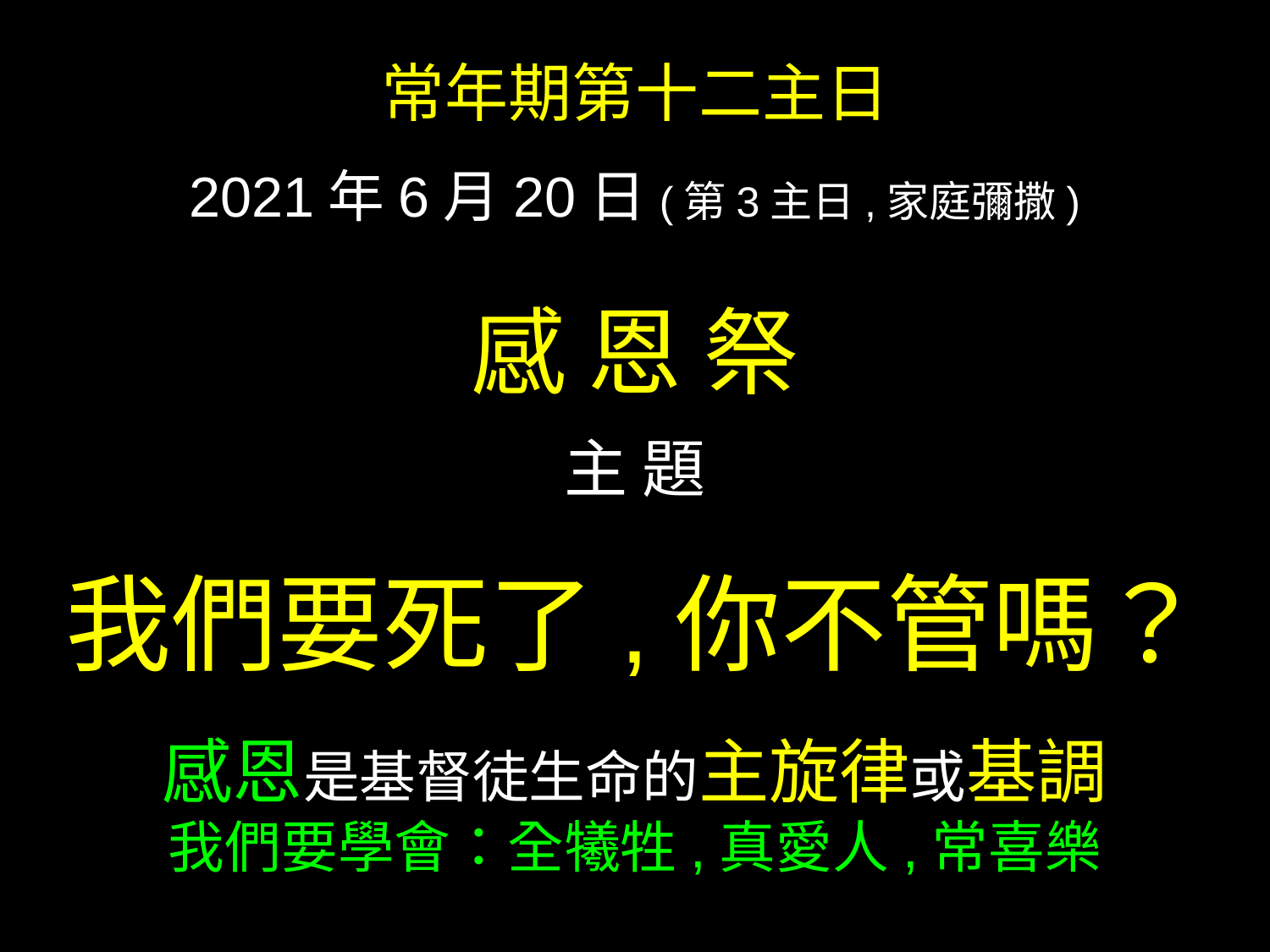

常年期第十二主日
2021年6月20日(第3主日,家庭彌撒)

感 恩 祭

主 題
我們要死了,你不管嗎？
感恩是基督徒生命的主旋律或基調
我們要學會：全犧牲,真愛人,常喜樂